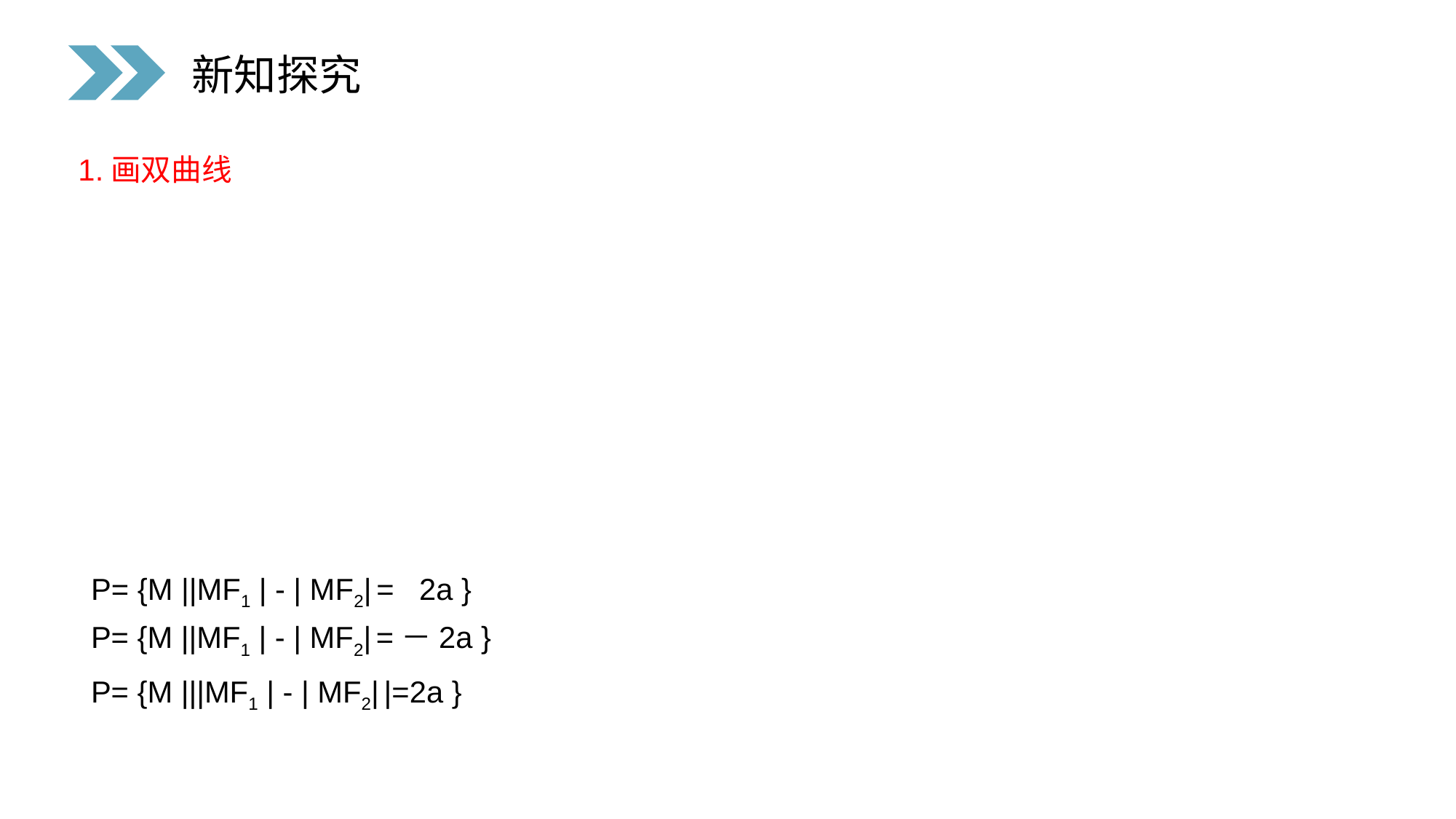

新知探究
1.画双曲线
     P= {M ||MF1 | - | MF2| =   2a }
     P= {M ||MF1 | - | MF2| =－2a }
     P= {M |||MF1 | - | MF2| |=2a }
3